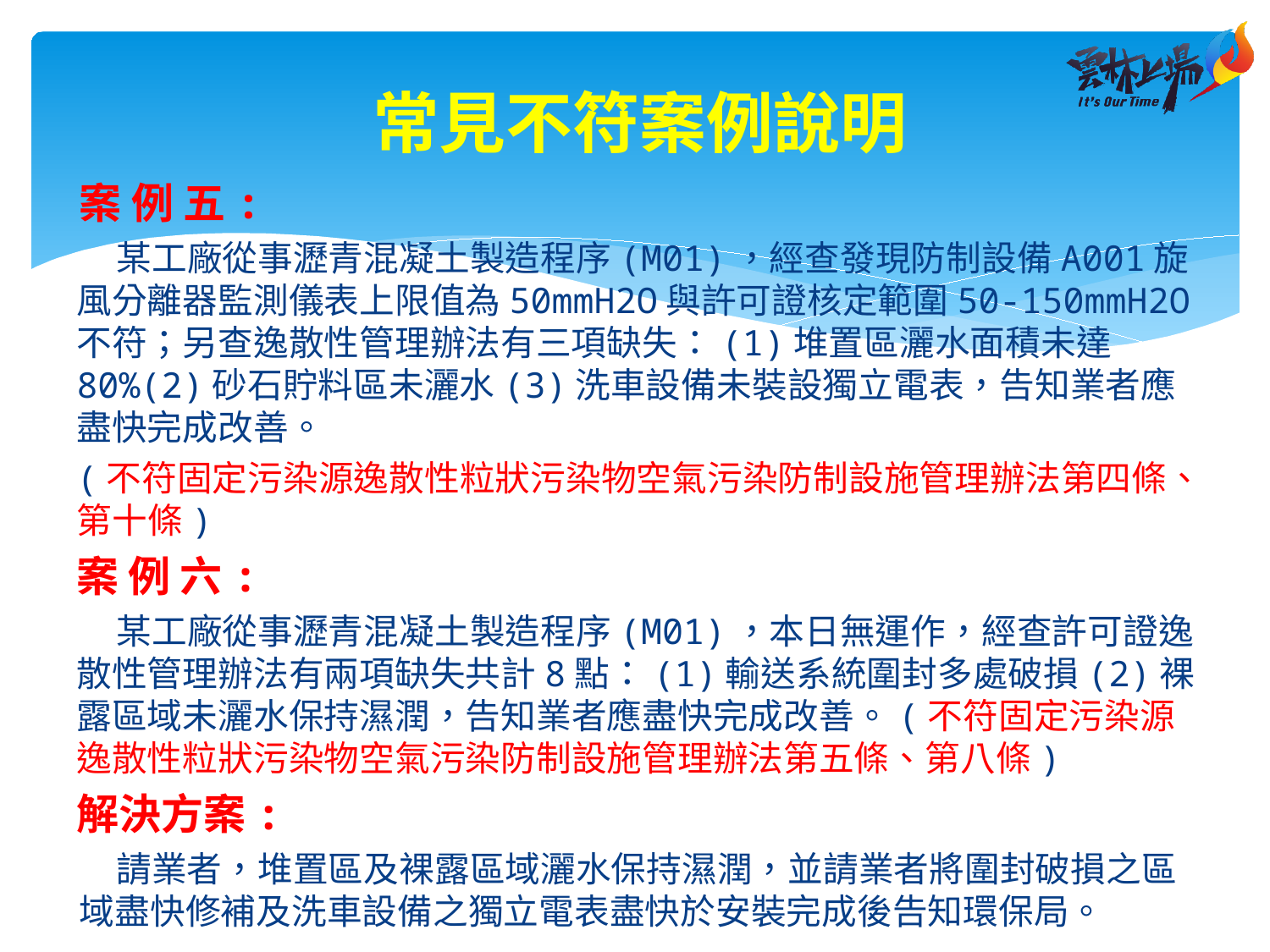

常見不符案例說明
案 例 五:
    某工廠從事瀝青混凝土製造程序(M01)，經查發現防制設備A001旋風分離器監測儀表上限值為50mmH2O與許可證核定範圍50-150mmH2O不符；另查逸散性管理辦法有三項缺失：(1)堆置區灑水面積未達80%(2)砂石貯料區未灑水(3)洗車設備未裝設獨立電表，告知業者應盡快完成改善。
(不符固定污染源逸散性粒狀污染物空氣污染防制設施管理辦法第四條、第十條)
案 例 六:
    某工廠從事瀝青混凝土製造程序(M01)，本日無運作，經查許可證逸散性管理辦法有兩項缺失共計8點：(1)輸送系統圍封多處破損(2)裸露區域未灑水保持濕潤，告知業者應盡快完成改善。(不符固定污染源逸散性粒狀污染物空氣污染防制設施管理辦法第五條、第八條)
解決方案:
    請業者，堆置區及裸露區域灑水保持濕潤，並請業者將圍封破損之區域盡快修補及洗車設備之獨立電表盡快於安裝完成後告知環保局。